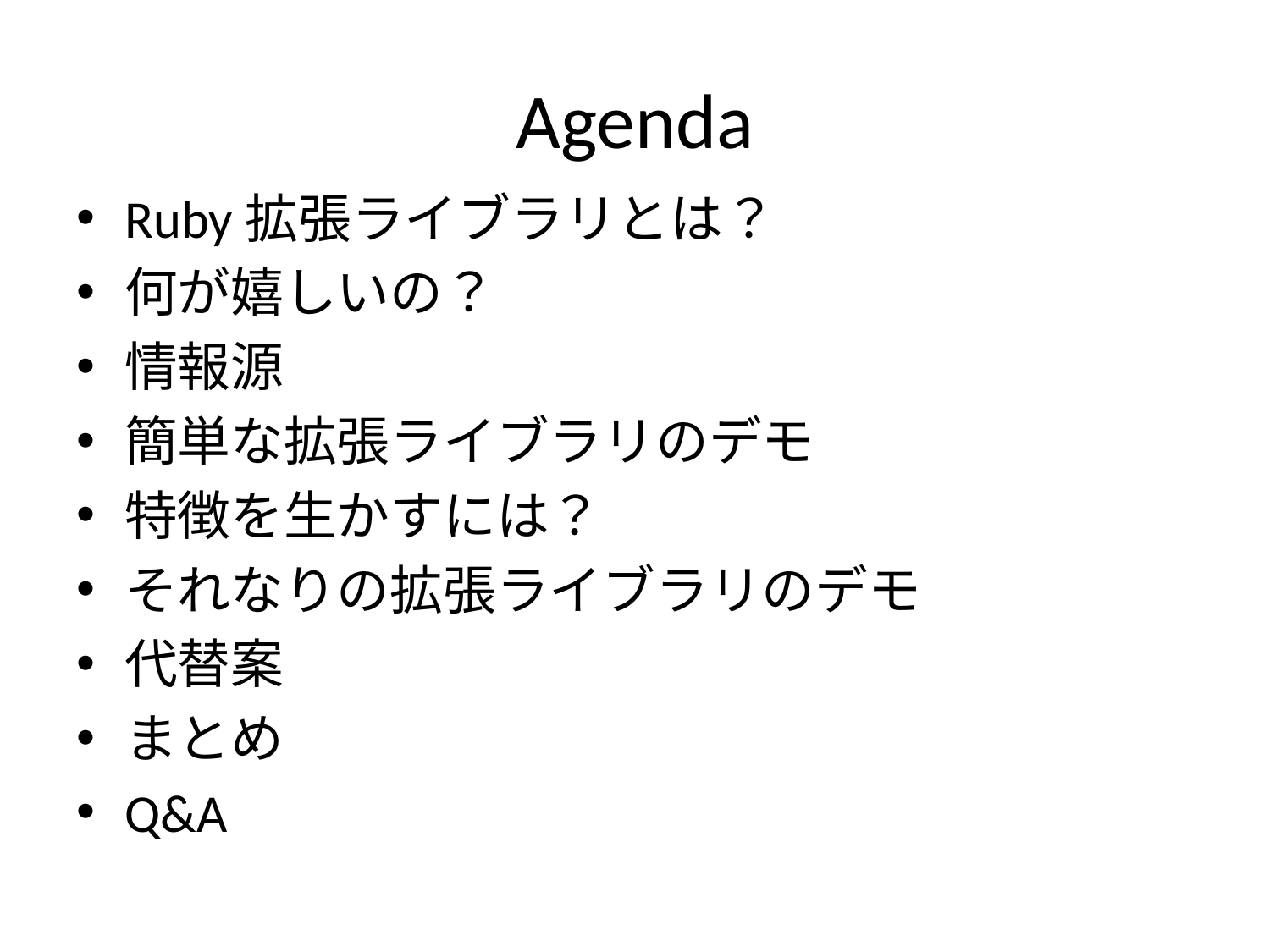

# Agenda
Ruby拡張ライブラリとは？
何が嬉しいの？
情報源
簡単な拡張ライブラリのデモ
特徴を生かすには？
それなりの拡張ライブラリのデモ
代替案
まとめ
Q&A